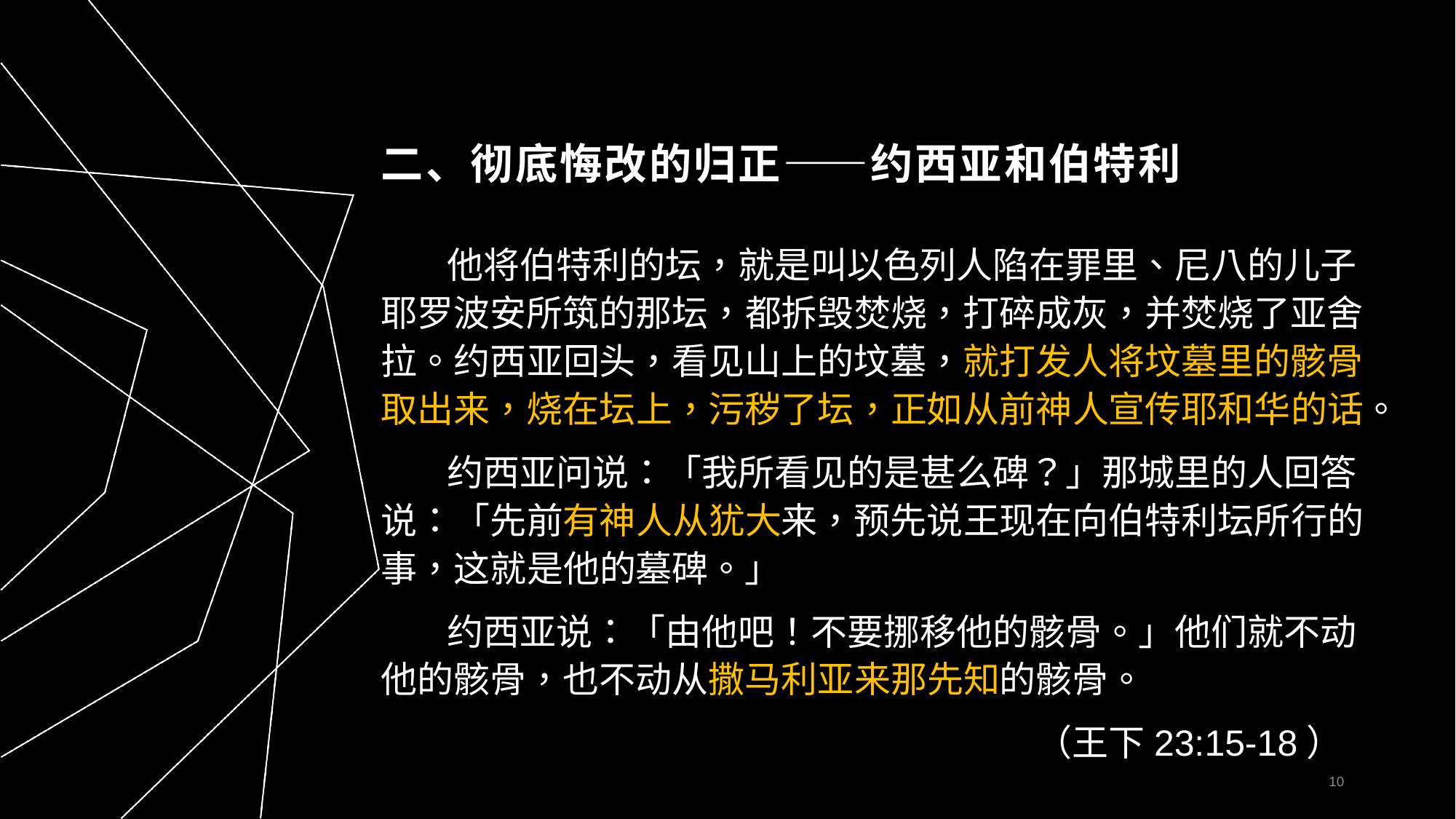

# 二、彻底悔改的归正——约西亚和伯特利
       他将伯特利的坛，就是叫以色列人陷在罪里、尼八的儿子耶罗波安所筑的那坛，都拆毁焚烧，打碎成灰，并焚烧了亚舍拉。约西亚回头，看见山上的坟墓，就打发人将坟墓里的骸骨取出来，烧在坛上，污秽了坛，正如从前神人宣传耶和华的话。
       约西亚问说：「我所看见的是甚么碑？」那城里的人回答说：「先前有神人从犹大来，预先说王现在向伯特利坛所行的事，这就是他的墓碑。」
       约西亚说：「由他吧！不要挪移他的骸骨。」他们就不动他的骸骨，也不动从撒马利亚来那先知的骸骨。
						（王下23:15-18）
10